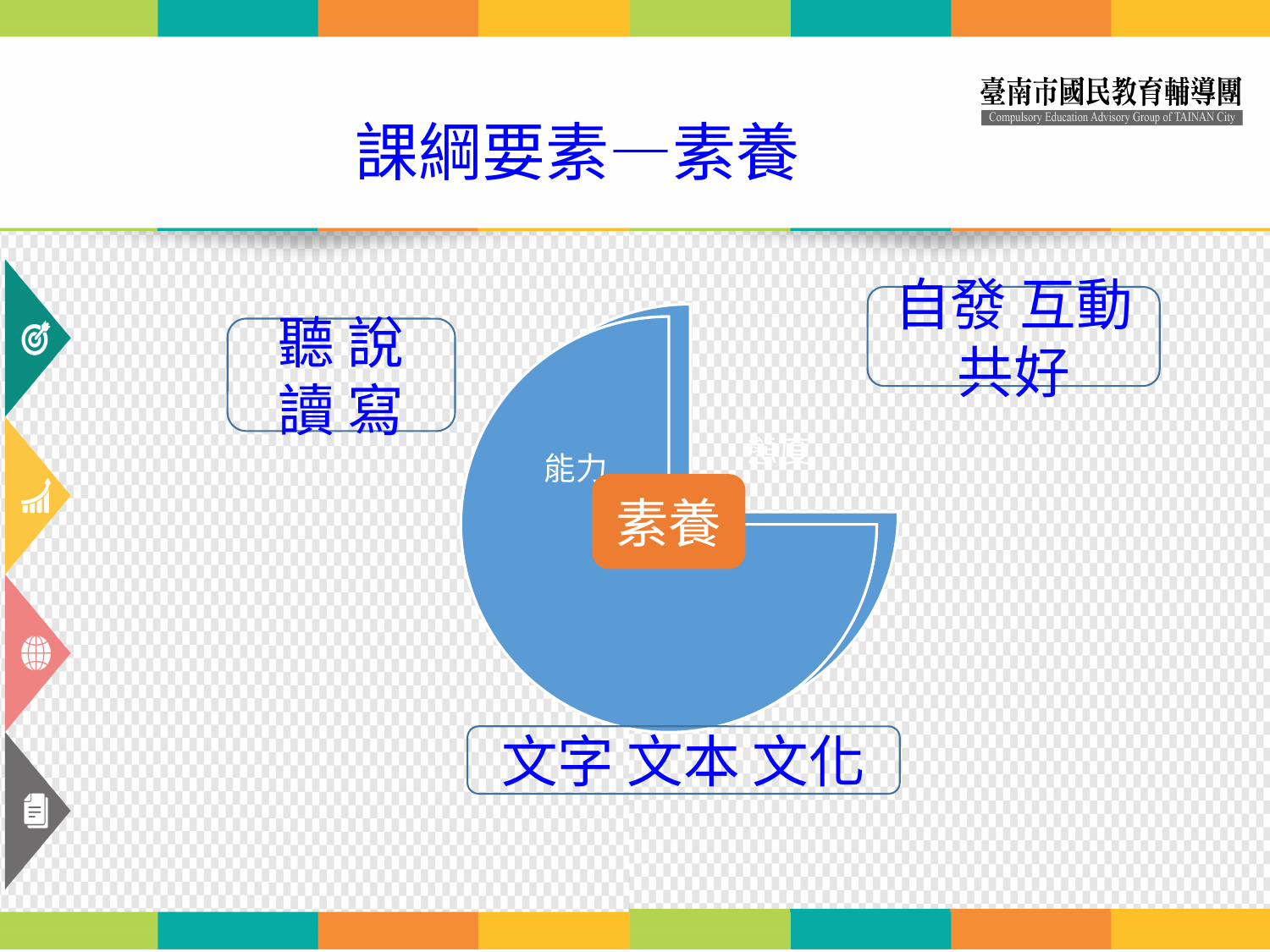

# 課綱要素—素養
態度
知識
能力
自發 互動 共好
聽 說 讀 寫
素養
文字 文本 文化